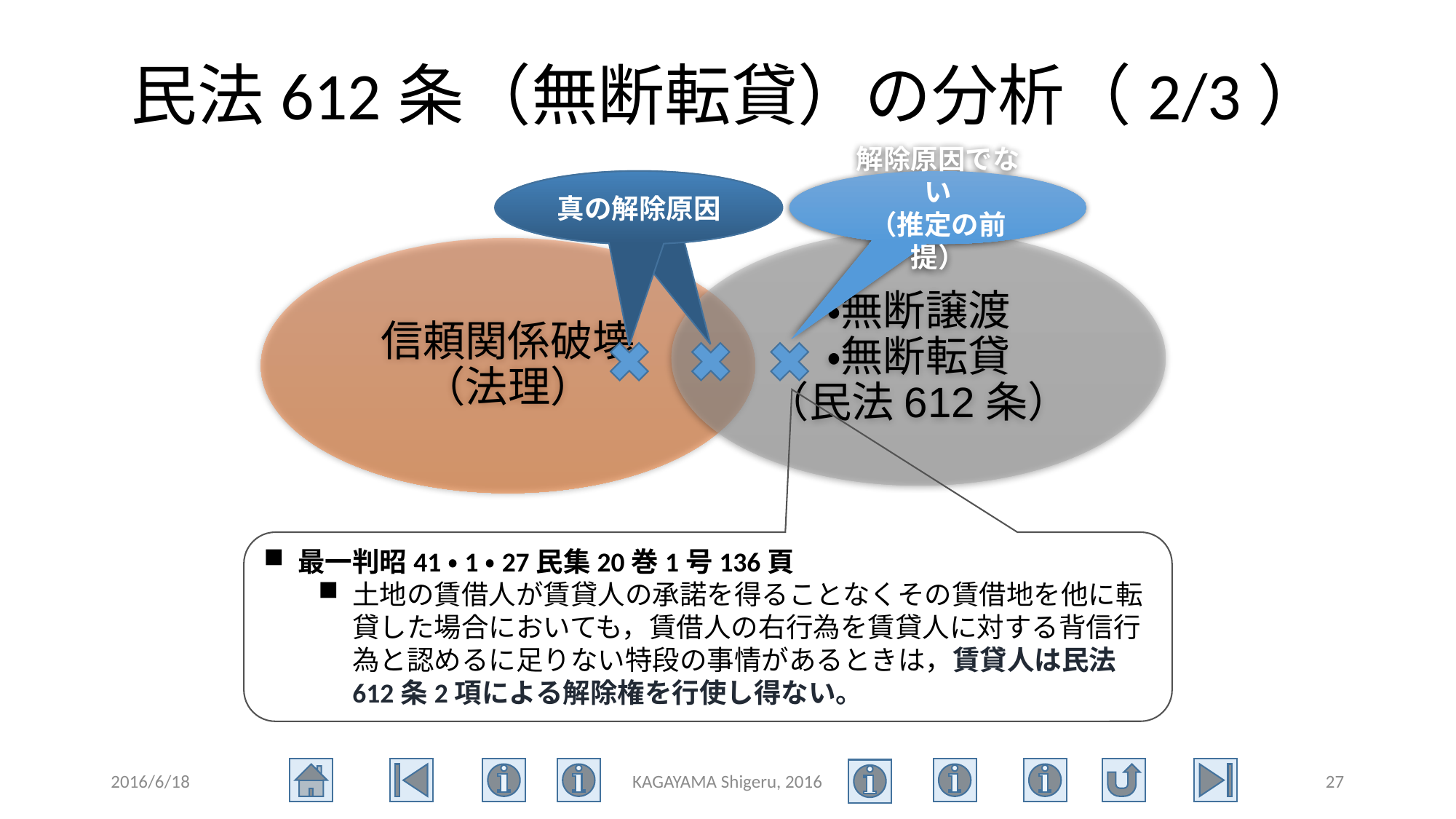

# 民法612条（無断転貸）の分析（2/3）
真の解除原因
真の解除原因
解除原因でない
（推定の前提）
信頼関係破壊
（法理）
・無断譲渡
・無断転貸
（民法612条）

最一判昭41・1・27民集20巻1号136頁
土地の賃借人が賃貸人の承諾を得ることなくその賃借地を他に転貸した場合においても，賃借人の右行為を賃貸人に対する背信行為と認めるに足りない特段の事情があるときは，賃貸人は民法612条2項による解除権を行使し得ない。
2016/6/18
KAGAYAMA Shigeru, 2016
27